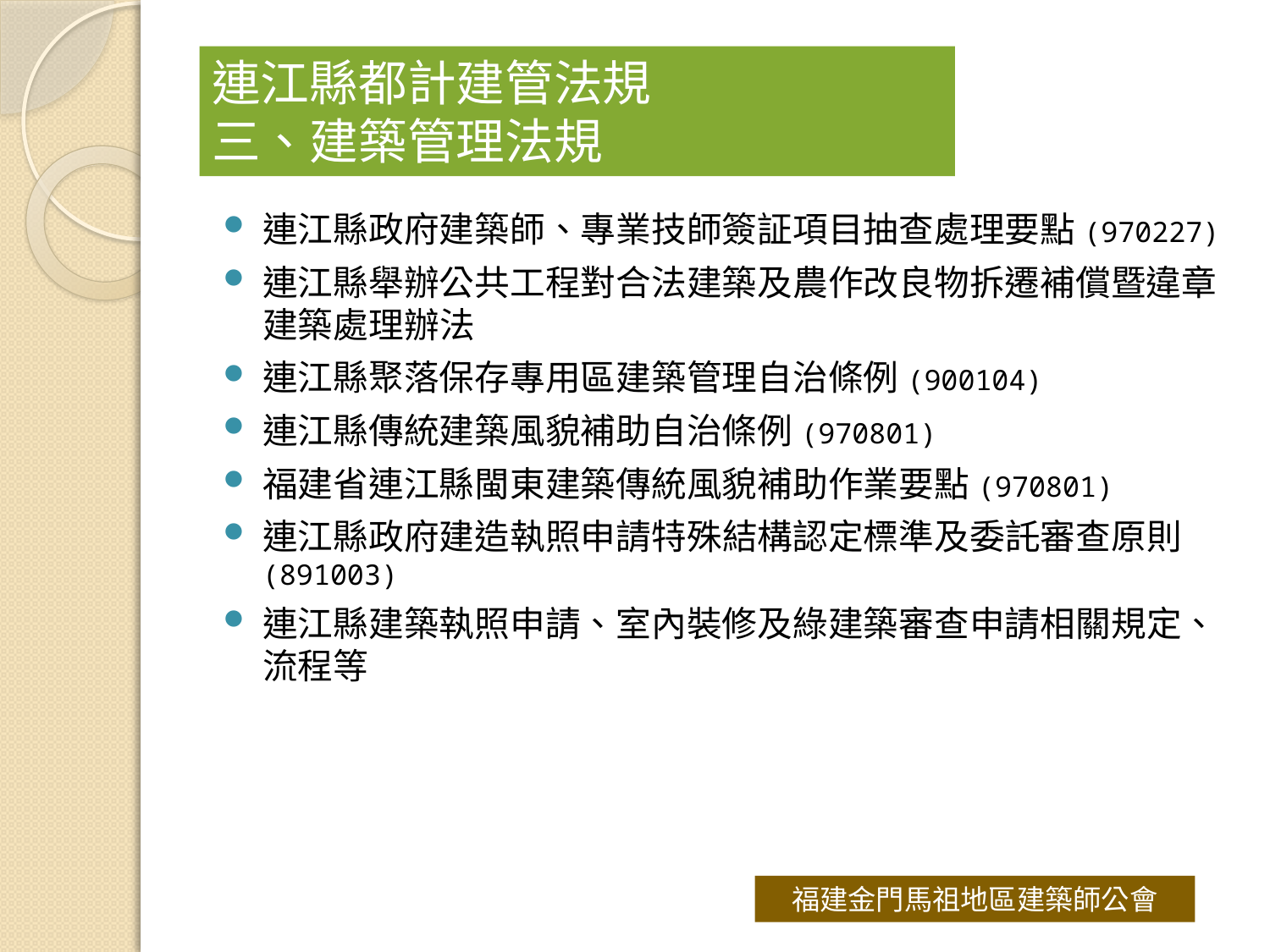

# 連江縣都計建管法規 三、建築管理法規
連江縣政府建築師、專業技師簽証項目抽查處理要點(970227)
連江縣舉辦公共工程對合法建築及農作改良物拆遷補償暨違章建築處理辦法
連江縣聚落保存專用區建築管理自治條例(900104)
連江縣傳統建築風貌補助自治條例(970801)
福建省連江縣閩東建築傳統風貌補助作業要點(970801)
連江縣政府建造執照申請特殊結構認定標準及委託審查原則(891003)
連江縣建築執照申請、室內裝修及綠建築審查申請相關規定、流程等
福建金門馬祖地區建築師公會